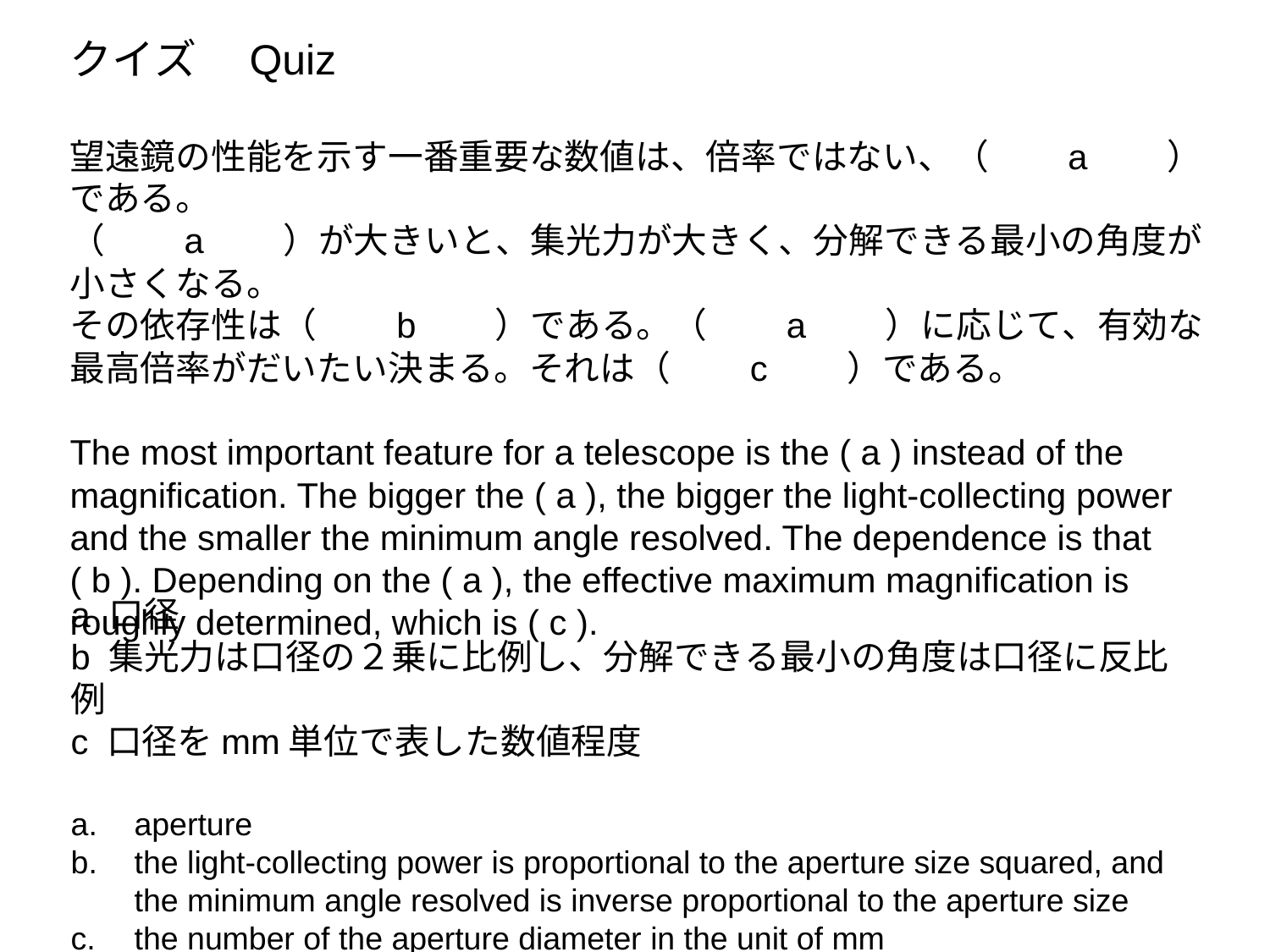

クイズ　Quiz

望遠鏡の性能を示す一番重要な数値は、倍率ではない、（　　a　　）である。
（　　a　　）が大きいと、集光力が大きく、分解できる最小の角度が小さくなる。
その依存性は（　　b　　）である。（　　a　　）に応じて、有効な最高倍率がだいたい決まる。それは（　　c　　）である。

The most important feature for a telescope is the ( a ) instead of the magnification. The bigger the ( a ), the bigger the light-collecting power and the smaller the minimum angle resolved. The dependence is that ( b ). Depending on the ( a ), the effective maximum magnification is roughly determined, which is ( c ).
a 口径
b 集光力は口径の２乗に比例し、分解できる最小の角度は口径に反比例
c 口径をmm単位で表した数値程度

aperture
the light-collecting power is proportional to the aperture size squared, and the minimum angle resolved is inverse proportional to the aperture size
the number of the aperture diameter in the unit of mm